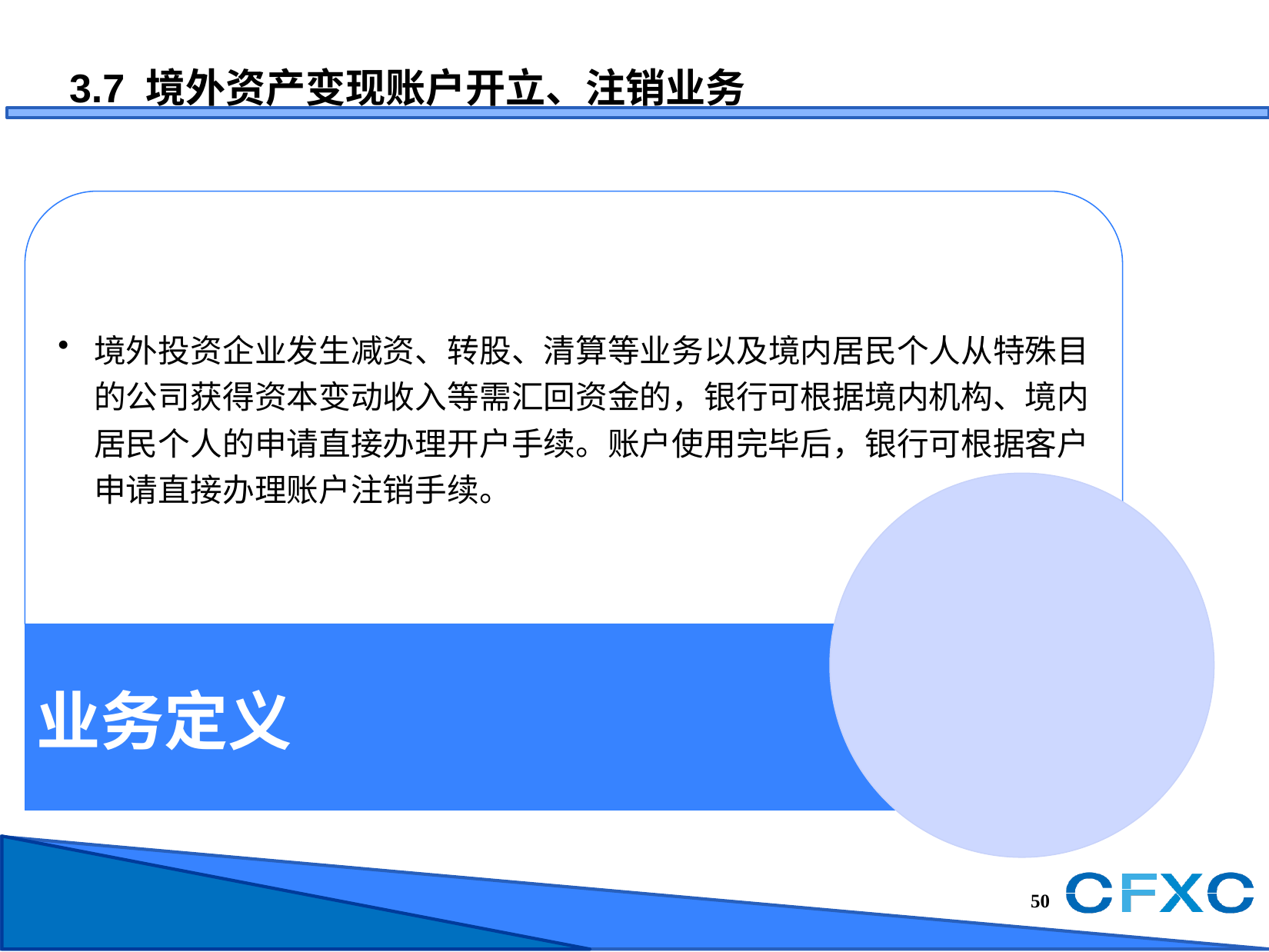

3.7 境外资产变现账户开立、注销业务
业务定义
境外投资企业发生减资、转股、清算等业务以及境内居民个人从特殊目的公司获得资本变动收入等需汇回资金的，银行可根据境内机构、境内居民个人的申请直接办理开户手续。账户使用完毕后，银行可根据客户申请直接办理账户注销手续。
50